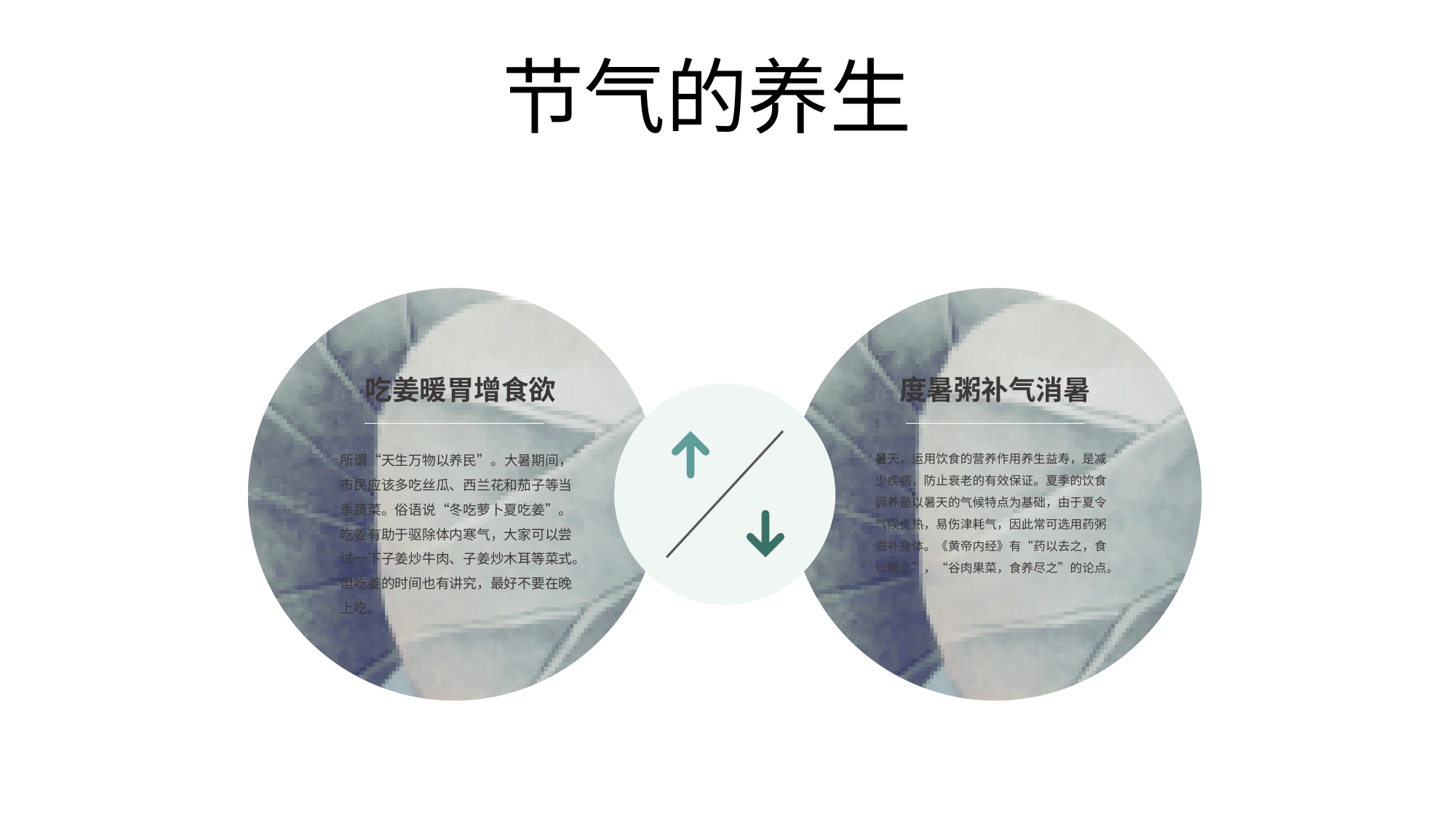

节气的养生

吃姜暖胃增食欲
所谓“天生万物以养民”。大暑期间，市民应该多吃丝瓜、西兰花和茄子等当季蔬菜。俗语说“冬吃萝卜夏吃姜”。吃姜有助于驱除体内寒气，大家可以尝试一下子姜炒牛肉、子姜炒木耳等菜式。但吃姜的时间也有讲究，最好不要在晚上吃。
度暑粥补气消暑
暑天，运用饮食的营养作用养生益寿，是减少疾病，防止衰老的有效保证。夏季的饮食调养是以暑天的气候特点为基础，由于夏令气候炎热，易伤津耗气，因此常可选用药粥滋补身体。《黄帝内经》有“药以去之，食以随之”，“谷肉果菜，食养尽之”的论点。